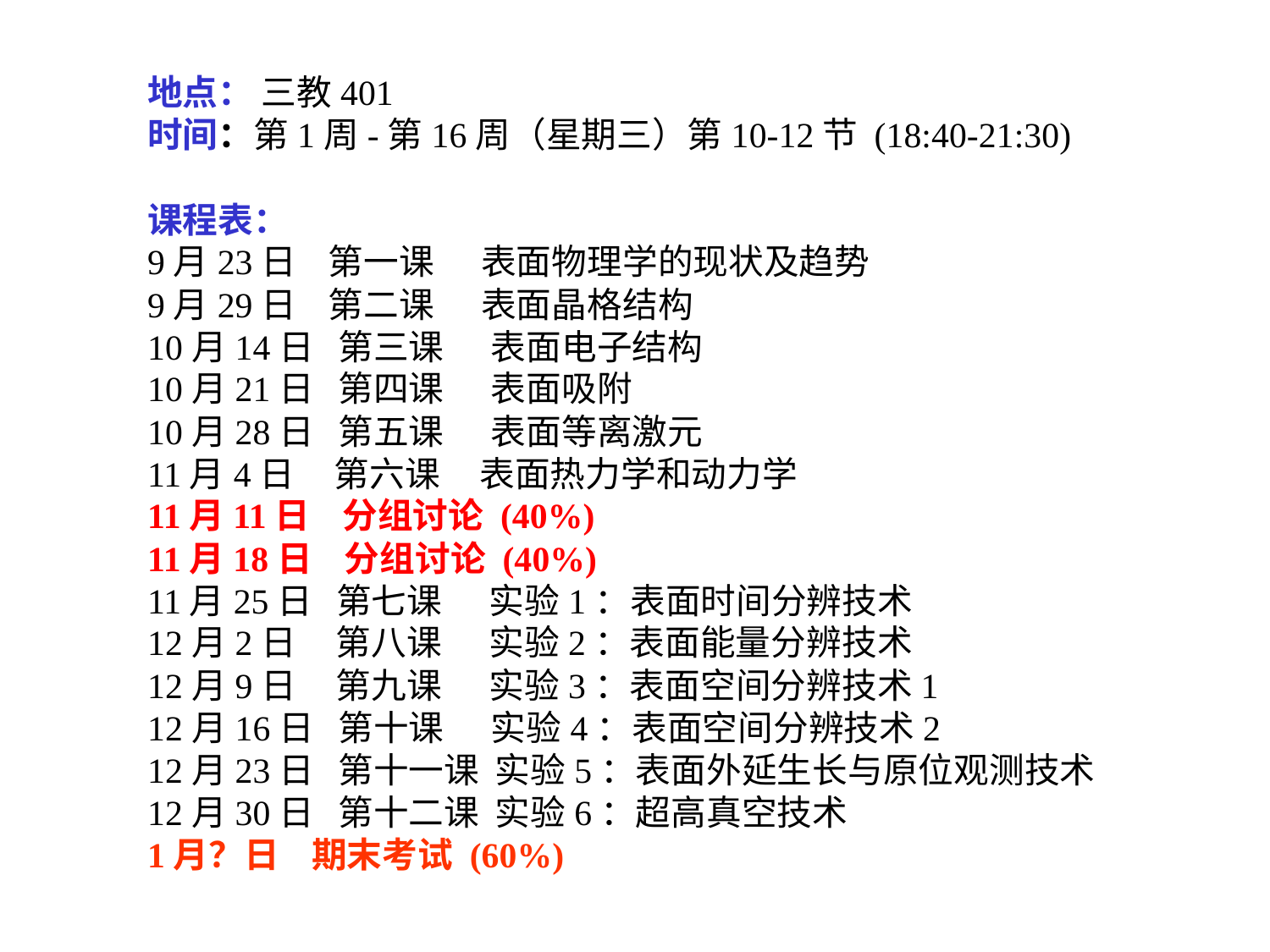

地点： 三教401
时间：第1周-第16周（星期三）第10-12节 (18:40-21:30)

课程表：
9月23日    第一课      表面物理学的现状及趋势
9月29日    第二课      表面晶格结构
10月14日   第三课      表面电子结构
10月21日   第四课      表面吸附
10月28日   第五课      表面等离激元
11月4日     第六课     表面热力学和动力学
11月11日    分组讨论 (40%)
11月18日    分组讨论 (40%)
11月25日   第七课      实验1：表面时间分辨技术
12月2日     第八课      实验2：表面能量分辨技术
12月9日     第九课      实验3：表面空间分辨技术1
12月16日   第十课      实验4：表面空间分辨技术2
12月23日   第十一课  实验5：表面外延生长与原位观测技术
12月30日   第十二课  实验6：超高真空技术
1月？日    期末考试 (60%)